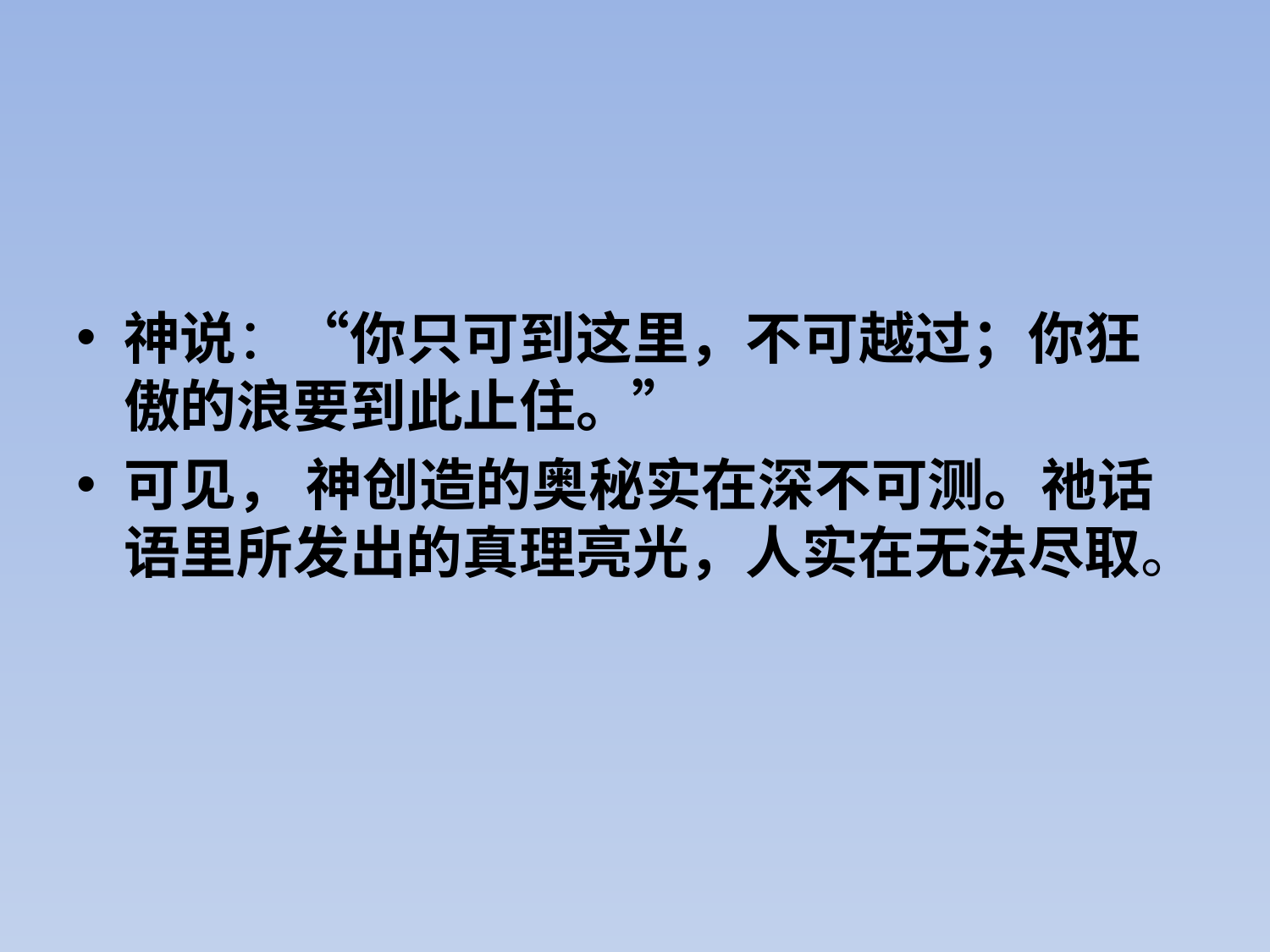

#
神说：“你只可到这里，不可越过；你狂傲的浪要到此止住。”
可见， 神创造的奥秘实在深不可测。祂话语里所发出的真理亮光，人实在无法尽取。